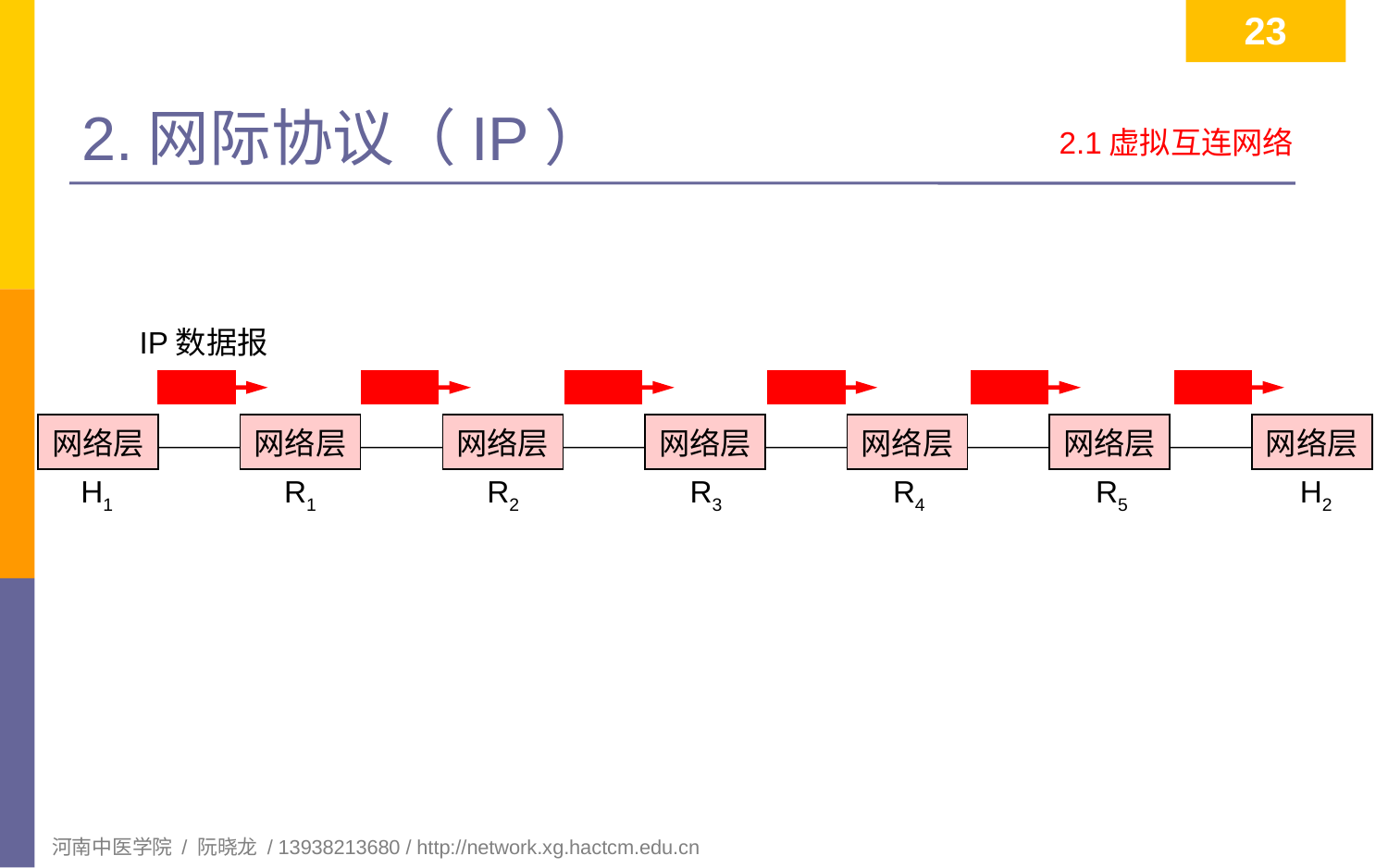

23
# 2.网际协议（IP）
2.1虚拟互连网络
IP数据报

网络层
网络层
网络层
网络层
网络层
网络层
网络层

H1
R1
R2
R3
R4
R5
H2